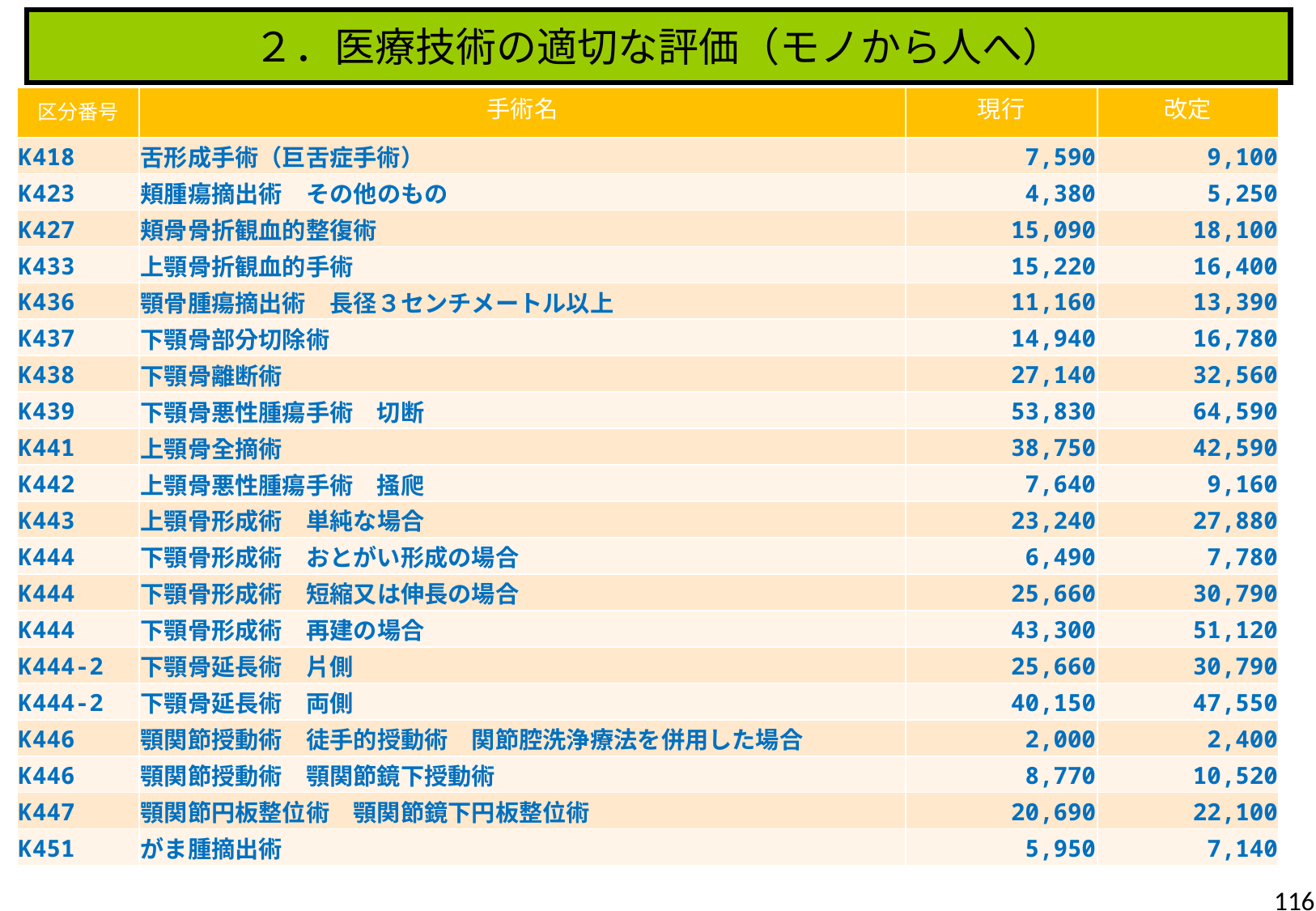

２．医療技術の適切な評価（モノから人へ）
| 区分番号 | 手術名 | 現行 | 改定 |
| --- | --- | --- | --- |
| K418 | 舌形成手術（巨舌症手術） | 7,590 | 9,100 |
| K423 | 頬腫瘍摘出術　その他のもの | 4,380 | 5,250 |
| K427 | 頬骨骨折観血的整復術 | 15,090 | 18,100 |
| K433 | 上顎骨折観血的手術 | 15,220 | 16,400 |
| K436 | 顎骨腫瘍摘出術　長径３センチメートル以上 | 11,160 | 13,390 |
| K437 | 下顎骨部分切除術 | 14,940 | 16,780 |
| K438 | 下顎骨離断術 | 27,140 | 32,560 |
| K439 | 下顎骨悪性腫瘍手術　切断 | 53,830 | 64,590 |
| K441 | 上顎骨全摘術 | 38,750 | 42,590 |
| K442 | 上顎骨悪性腫瘍手術　掻爬 | 7,640 | 9,160 |
| K443 | 上顎骨形成術　単純な場合 | 23,240 | 27,880 |
| K444 | 下顎骨形成術　おとがい形成の場合 | 6,490 | 7,780 |
| K444 | 下顎骨形成術　短縮又は伸長の場合 | 25,660 | 30,790 |
| K444 | 下顎骨形成術　再建の場合 | 43,300 | 51,120 |
| K444-2 | 下顎骨延長術　片側 | 25,660 | 30,790 |
| K444-2 | 下顎骨延長術　両側 | 40,150 | 47,550 |
| K446 | 顎関節授動術　徒手的授動術　関節腔洗浄療法を併用した場合 | 2,000 | 2,400 |
| K446 | 顎関節授動術　顎関節鏡下授動術 | 8,770 | 10,520 |
| K447 | 顎関節円板整位術　顎関節鏡下円板整位術 | 20,690 | 22,100 |
| K451 | がま腫摘出術 | 5,950 | 7,140 |
116